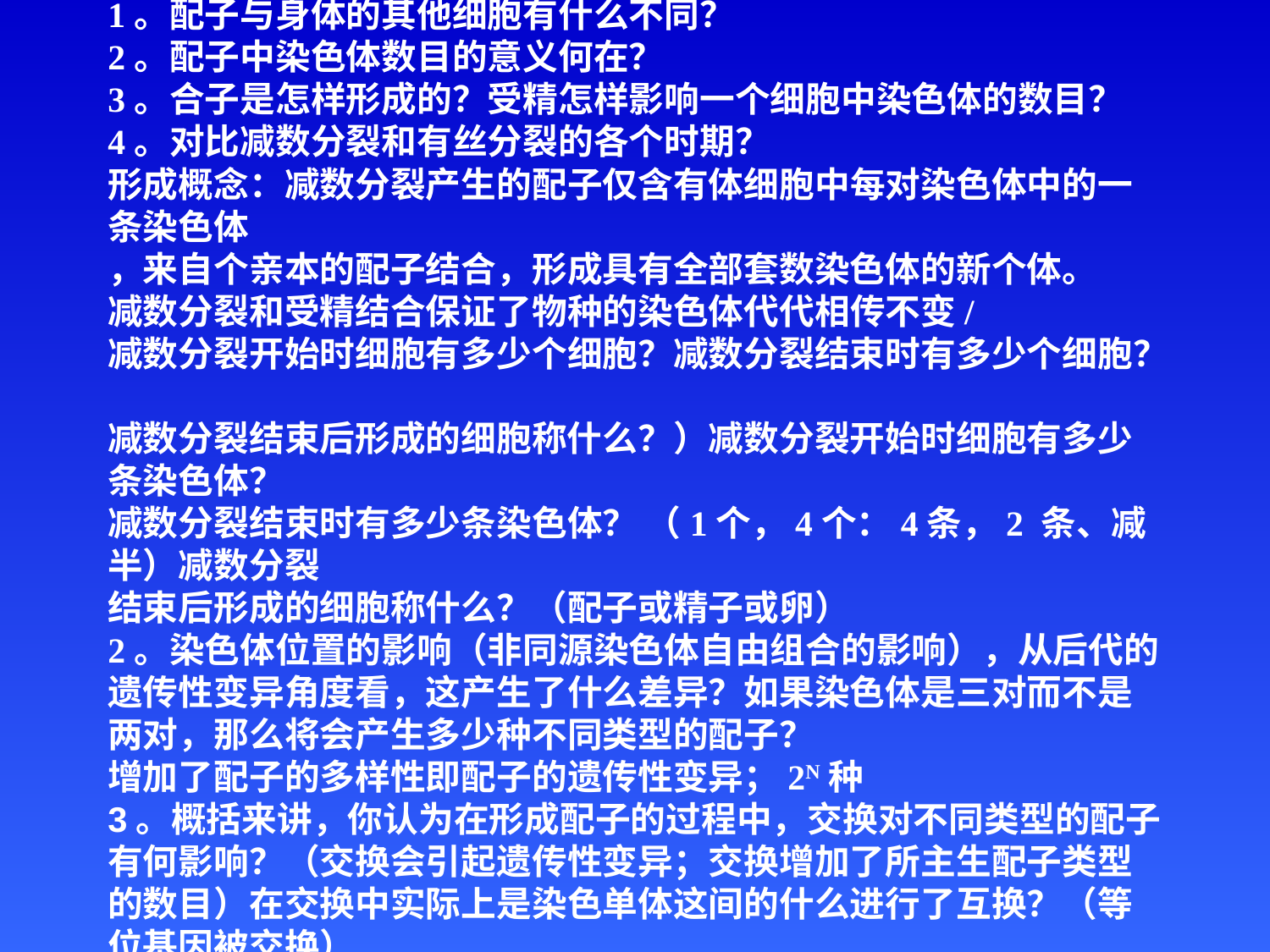

# 1。配子与身体的其他细胞有什么不同？ 2。配子中染色体数目的意义何在？ 3。合子是怎样形成的？受精怎样影响一个细胞中染色体的数目？ 4。对比减数分裂和有丝分裂的各个时期？ 形成概念：减数分裂产生的配子仅含有体细胞中每对染色体中的一条染色体 ，来自个亲本的配子结合，形成具有全部套数染色体的新个体。 减数分裂和受精结合保证了物种的染色体代代相传不变/ 减数分裂开始时细胞有多少个细胞？减数分裂结束时有多少个细胞？ 减数分裂结束后形成的细胞称什么？）减数分裂开始时细胞有多少条染色体？ 减数分裂结束时有多少条染色体？ （1个，4个：4条，2 条、减半）减数分裂 结束后形成的细胞称什么？（配子或精子或卵） 2。染色体位置的影响（非同源染色体自由组合的影响），从后代的遗传性变异角度看，这产生了什么差异？如果染色体是三对而不是两对，那么将会产生多少种不同类型的配子？ 增加了配子的多样性即配子的遗传性变异；2N种 3。概括来讲，你认为在形成配子的过程中，交换对不同类型的配子有何影响？（交换会引起遗传性变异；交换增加了所主生配子类型的数目）在交换中实际上是染色单体这间的什么进行了互换？（等位基因被交换）